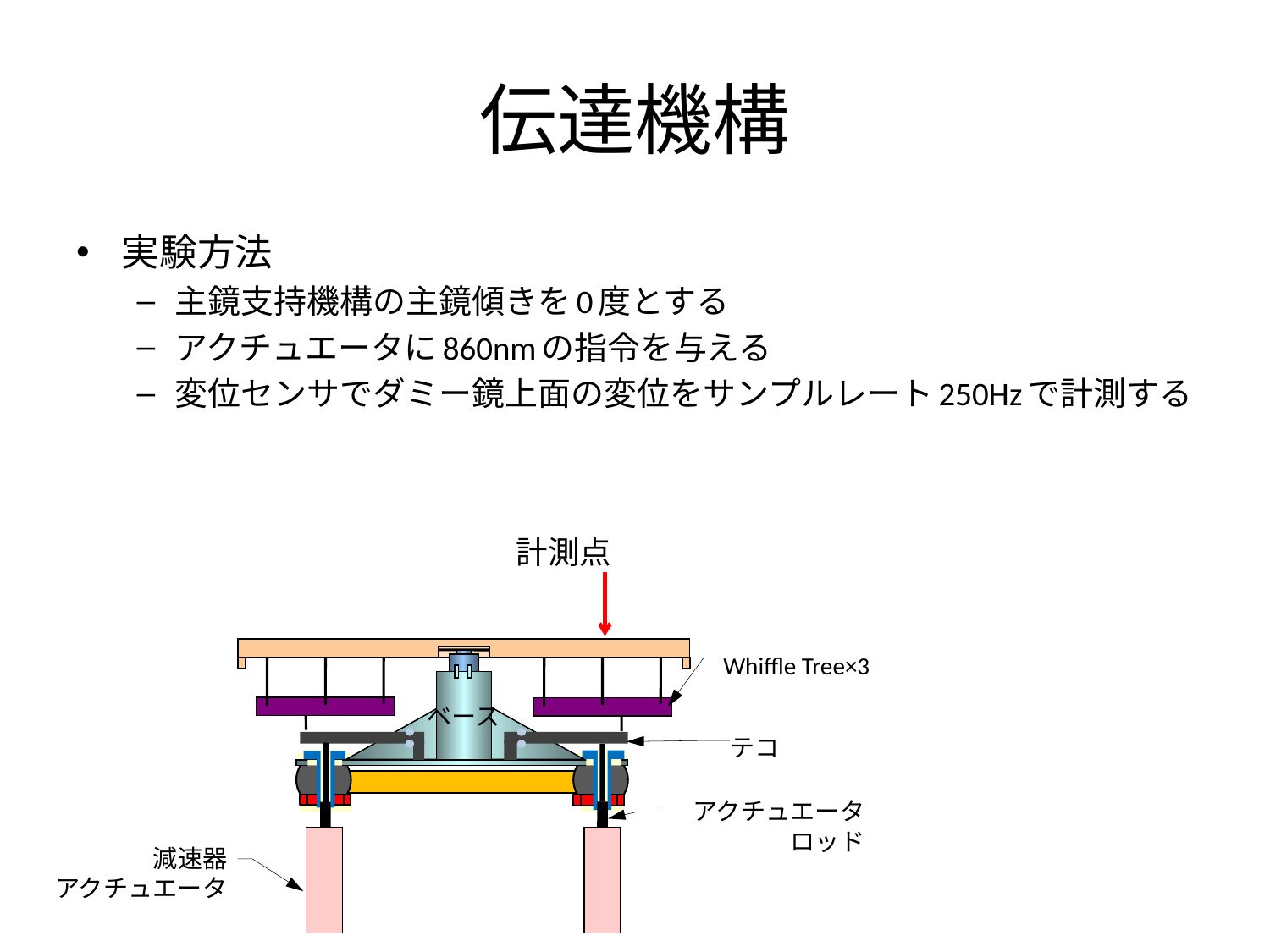

# 伝達機構
実験方法
主鏡支持機構の主鏡傾きを0度とする
アクチュエータに860nmの指令を与える
変位センサでダミー鏡上面の変位をサンプルレート250Hzで計測する
計測点

ベース

アクチュエータロッド

減速器
アクチュエータ

Whiffle Tree×3

テコ